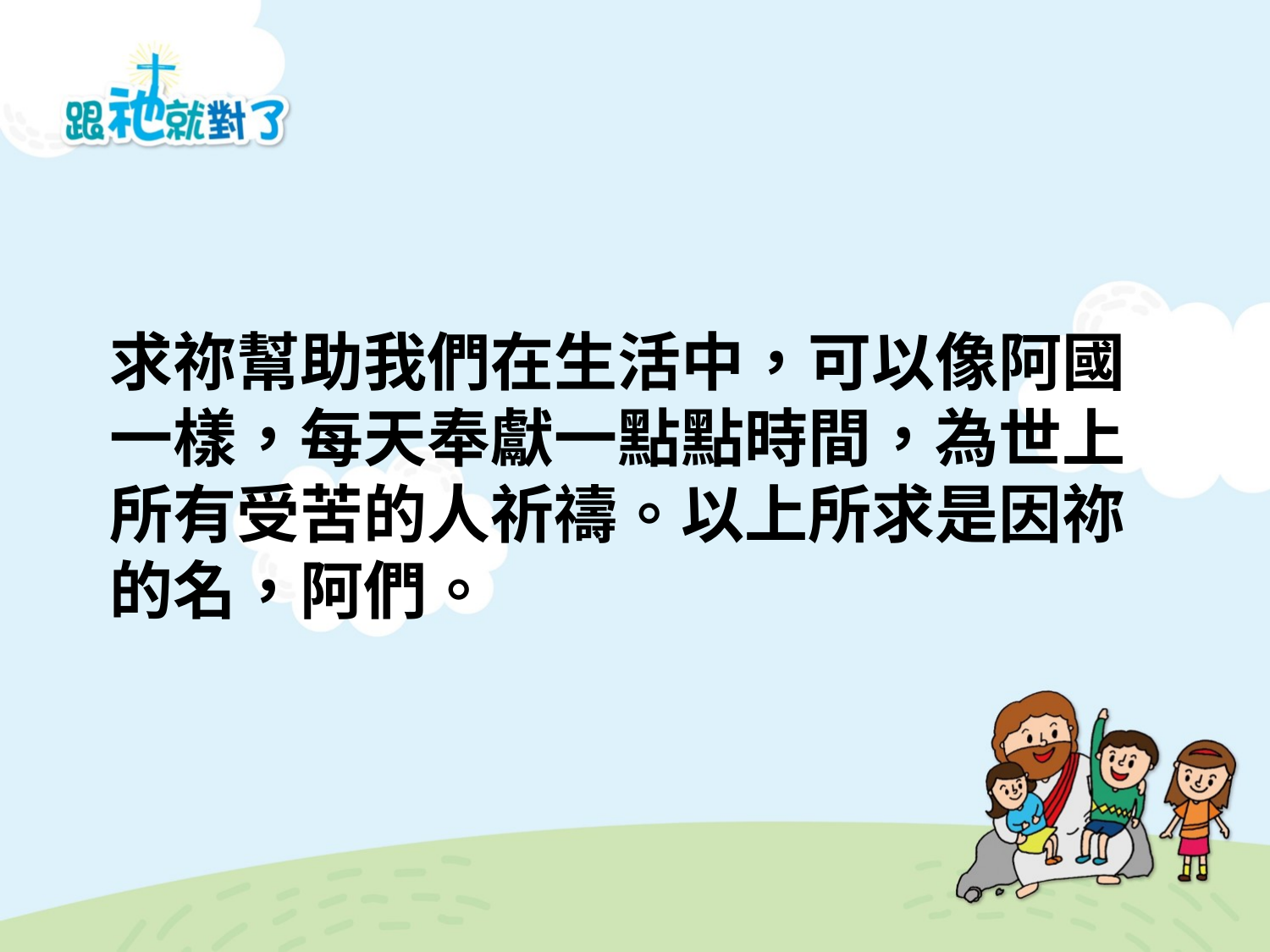

求祢幫助我們在生活中，可以像阿國一樣，每天奉獻一點點時間，為世上所有受苦的人祈禱。以上所求是因祢的名，阿們。